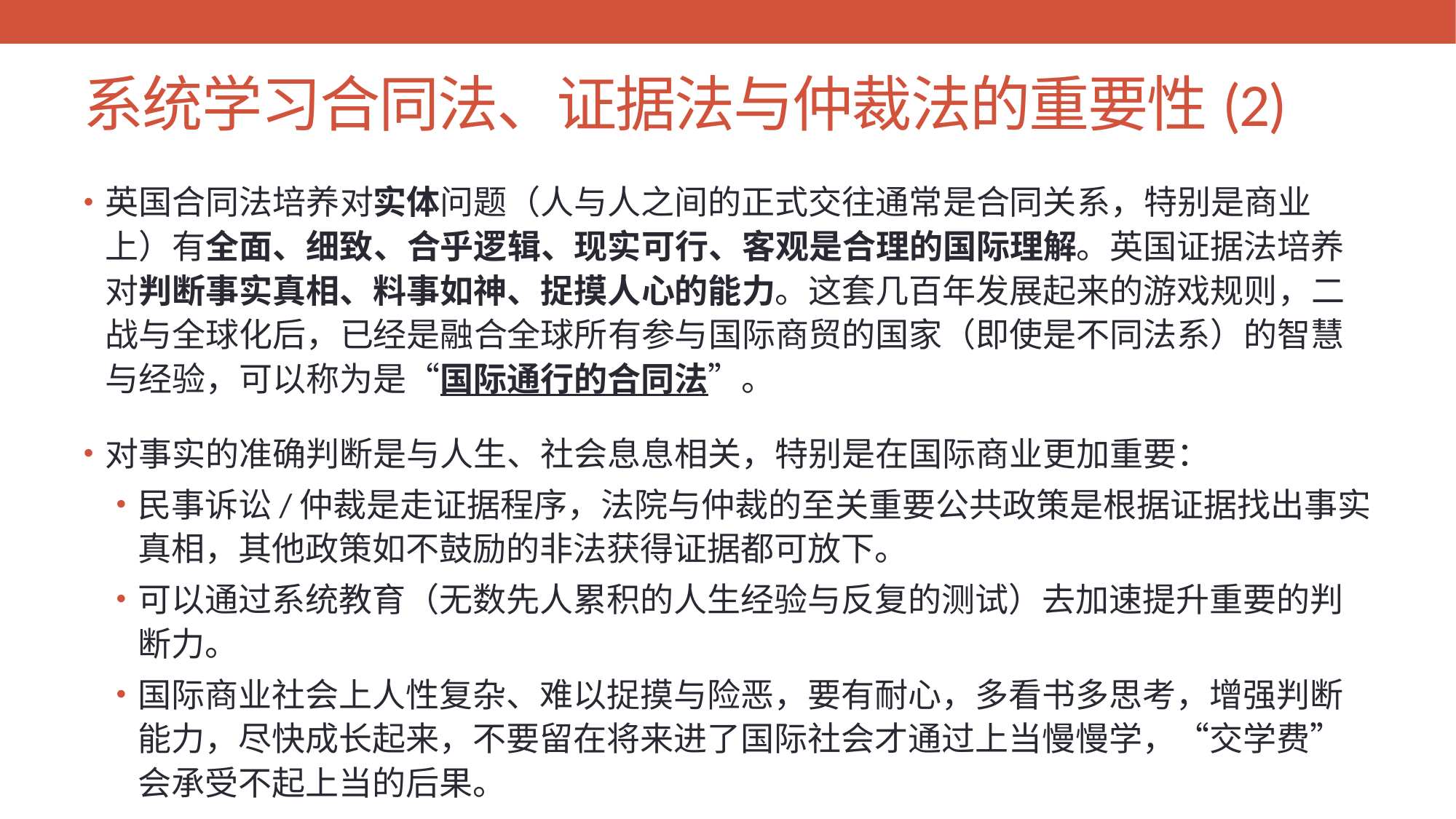

# 系统学习合同法、证据法与仲裁法的重要性(2)
英国合同法培养对实体问题（人与人之间的正式交往通常是合同关系，特别是商业上）有全面、细致、合乎逻辑、现实可行、客观是合理的国际理解。英国证据法培养对判断事实真相、料事如神、捉摸人心的能力。这套几百年发展起来的游戏规则，二战与全球化后，已经是融合全球所有参与国际商贸的国家（即使是不同法系）的智慧与经验，可以称为是“国际通行的合同法”。
对事实的准确判断是与人生、社会息息相关，特别是在国际商业更加重要：
民事诉讼/仲裁是走证据程序，法院与仲裁的至关重要公共政策是根据证据找出事实真相，其他政策如不鼓励的非法获得证据都可放下。
可以通过系统教育（无数先人累积的人生经验与反复的测试）去加速提升重要的判断力。
国际商业社会上人性复杂、难以捉摸与险恶，要有耐心，多看书多思考，增强判断能力，尽快成长起来，不要留在将来进了国际社会才通过上当慢慢学，“交学费”会承受不起上当的后果。